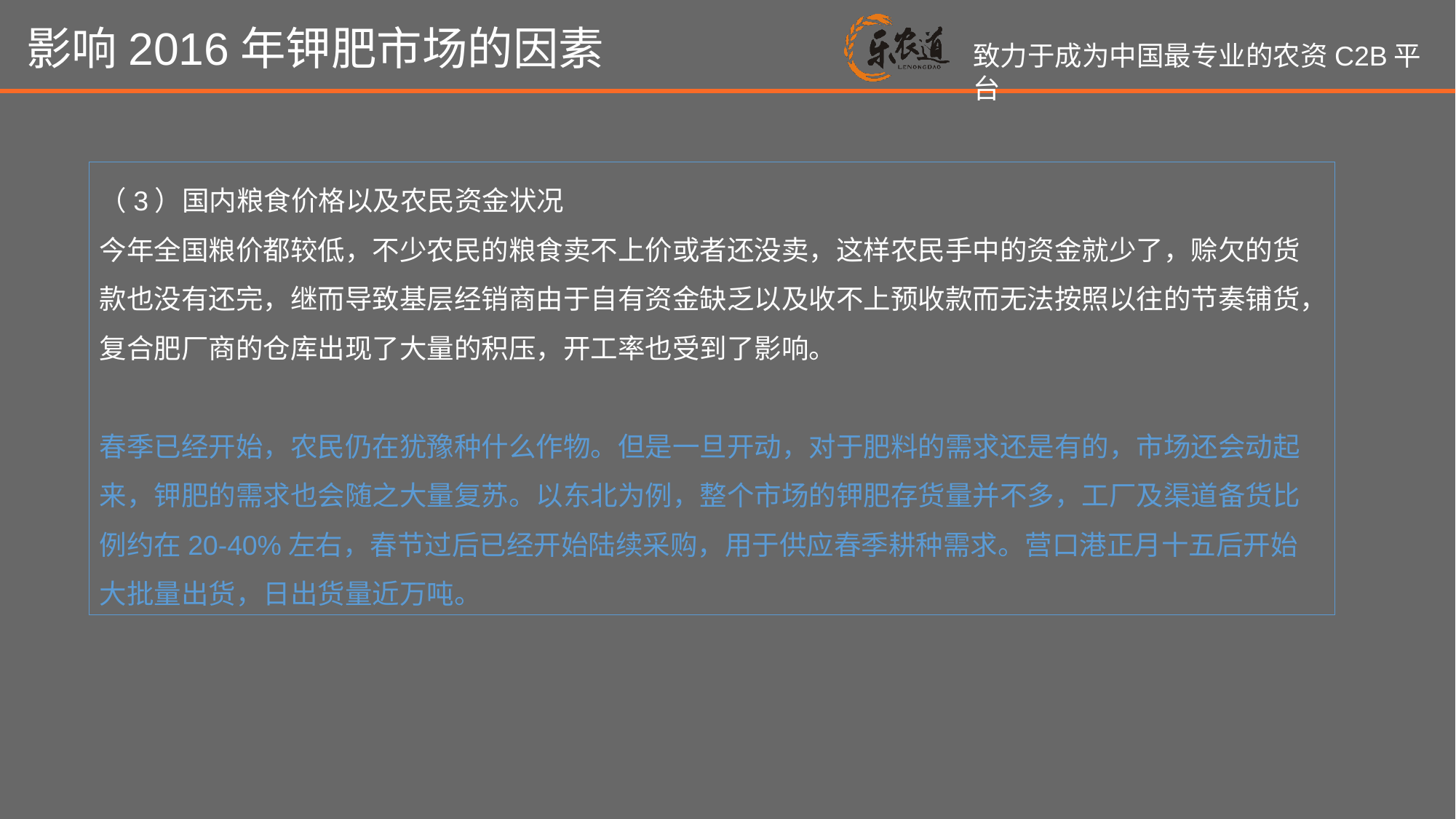

影响2016年钾肥市场的因素
（3）国内粮食价格以及农民资金状况
今年全国粮价都较低，不少农民的粮食卖不上价或者还没卖，这样农民手中的资金就少了，赊欠的货款也没有还完，继而导致基层经销商由于自有资金缺乏以及收不上预收款而无法按照以往的节奏铺货，复合肥厂商的仓库出现了大量的积压，开工率也受到了影响。

春季已经开始，农民仍在犹豫种什么作物。但是一旦开动，对于肥料的需求还是有的，市场还会动起来，钾肥的需求也会随之大量复苏。以东北为例，整个市场的钾肥存货量并不多，工厂及渠道备货比例约在20-40%左右，春节过后已经开始陆续采购，用于供应春季耕种需求。营口港正月十五后开始大批量出货，日出货量近万吨。